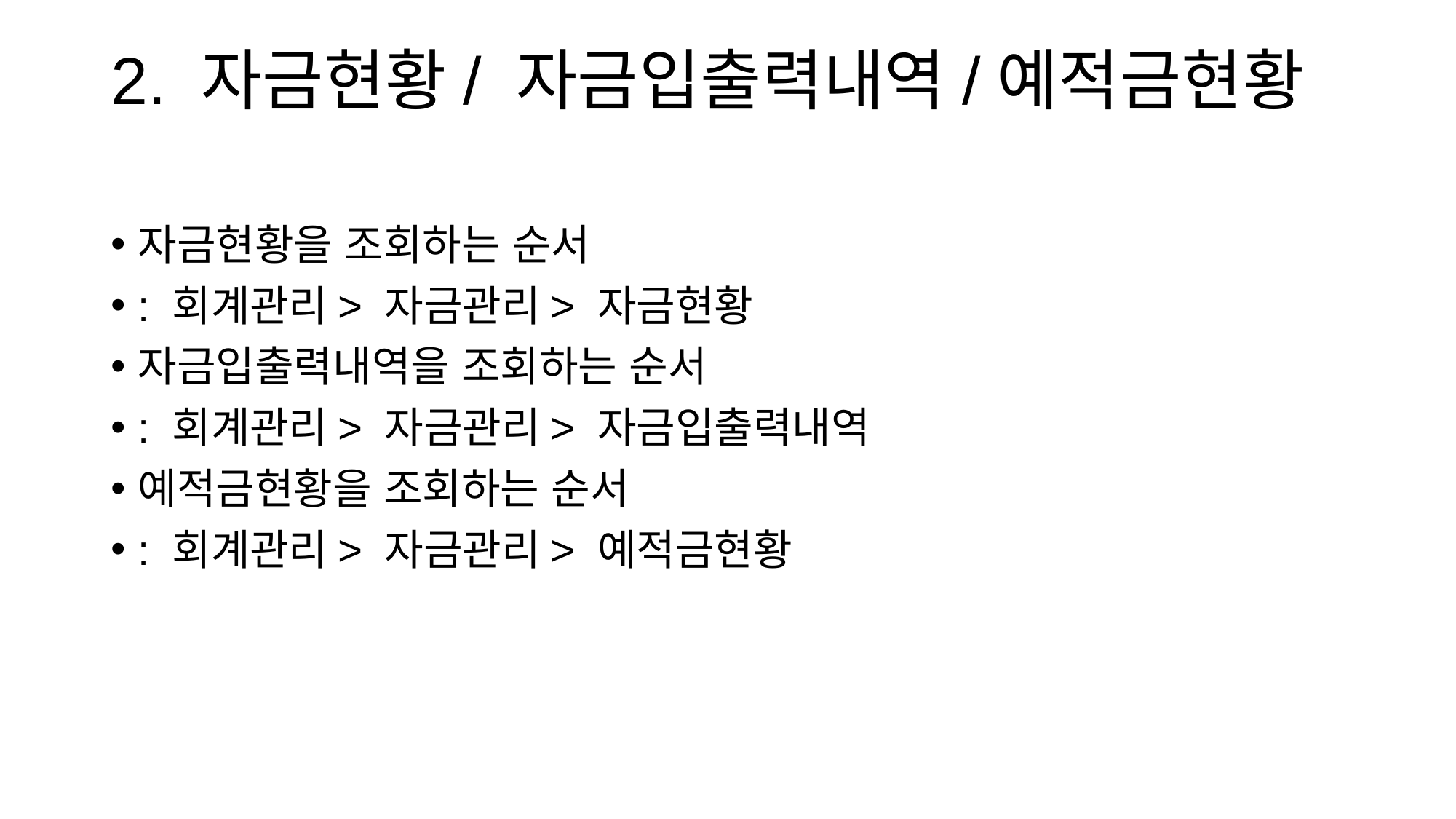

# 2. 자금현황/ 자금입출력내역/예적금현황
자금현황을 조회하는 순서
: 회계관리> 자금관리> 자금현황
자금입출력내역을 조회하는 순서
: 회계관리> 자금관리> 자금입출력내역
예적금현황을 조회하는 순서
: 회계관리> 자금관리> 예적금현황